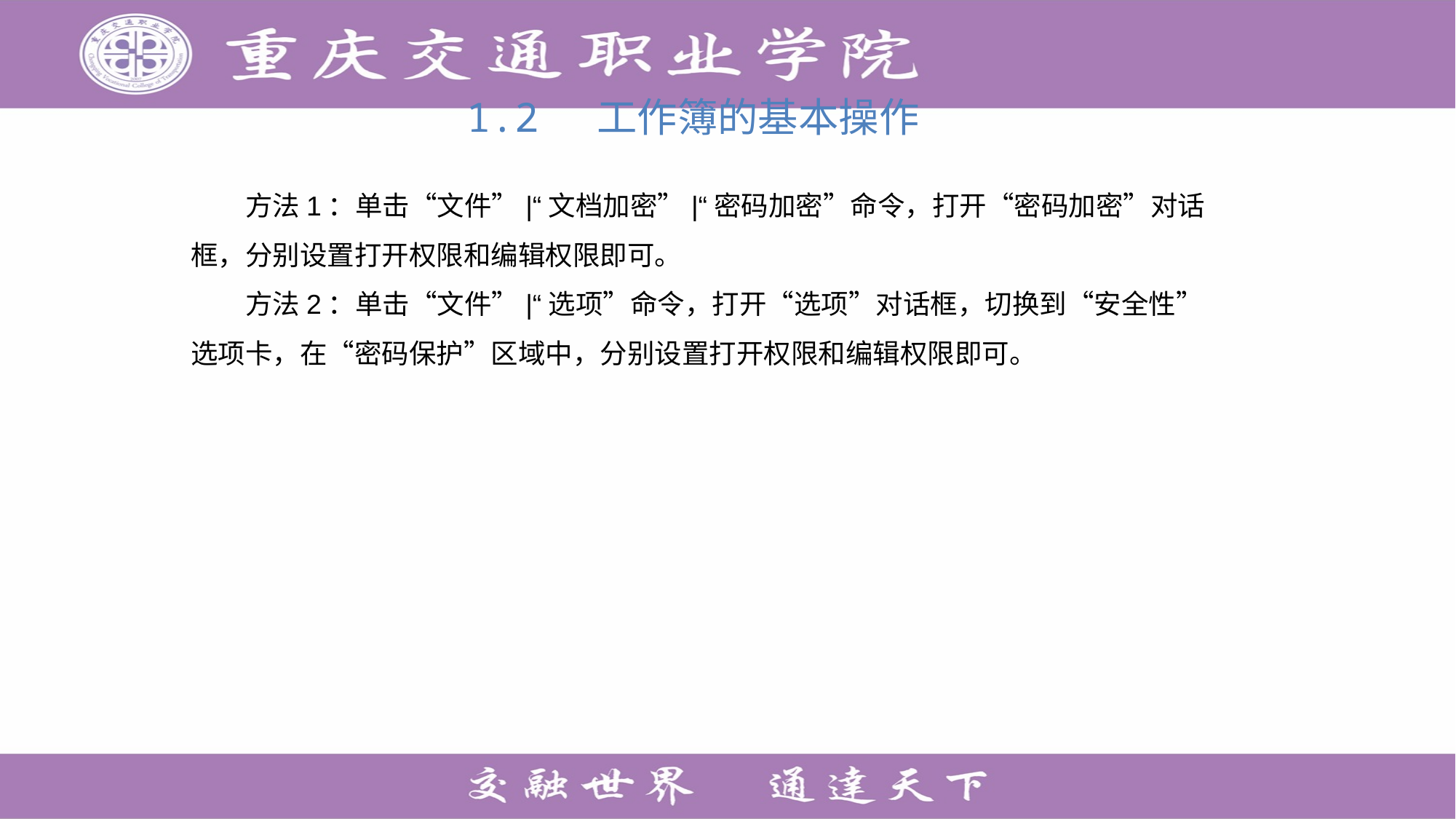

# 1.2  工作簿的基本操作
方法1：单击“文件”|“文档加密”|“密码加密”命令，打开“密码加密”对话框，分别设置打开权限和编辑权限即可。
方法2：单击“文件”|“选项”命令，打开“选项”对话框，切换到“安全性”选项卡，在“密码保护”区域中，分别设置打开权限和编辑权限即可。